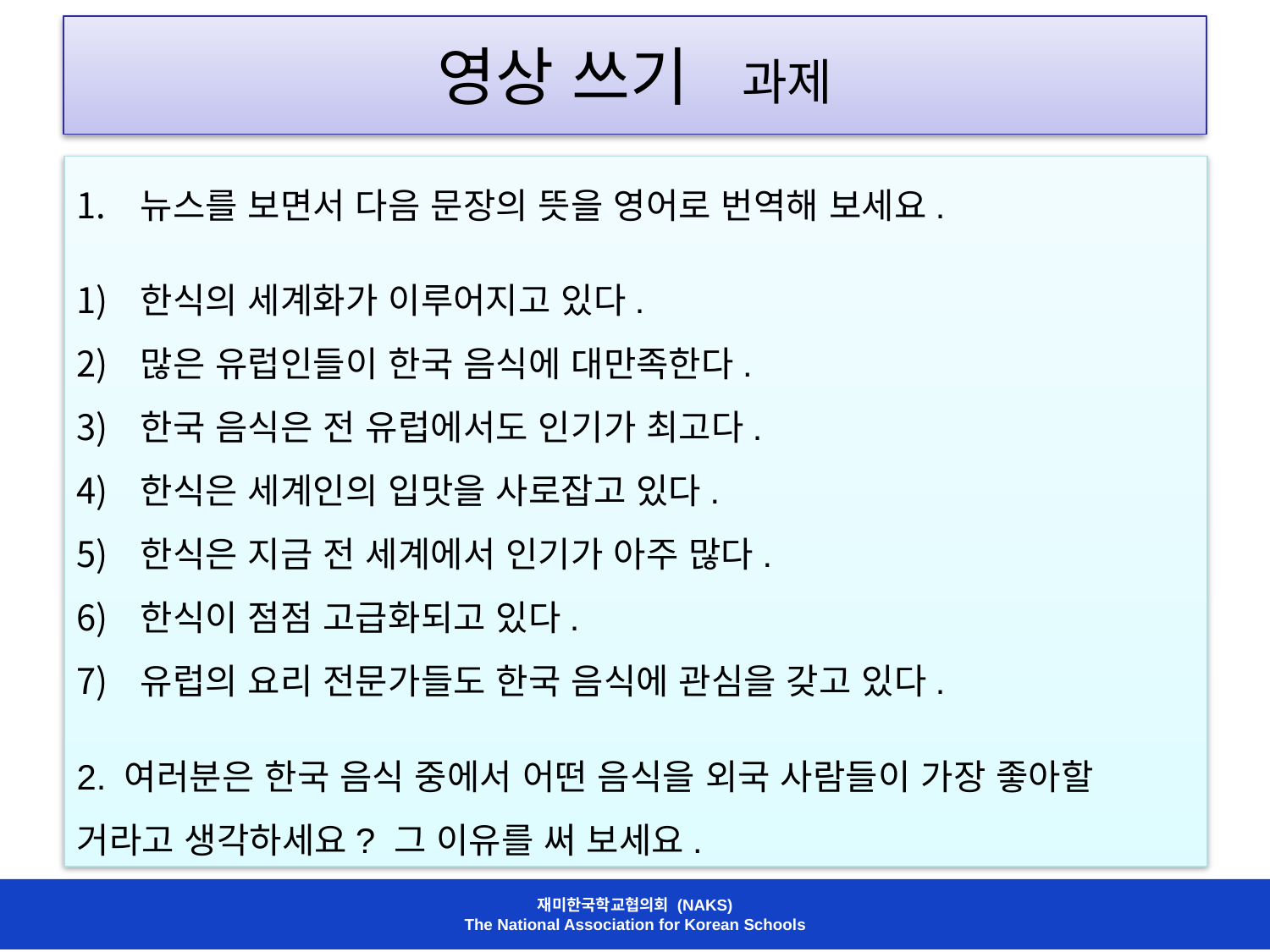

# 영상 쓰기   과제
뉴스를 보면서 다음 문장의 뜻을 영어로 번역해 보세요.

한식의 세계화가 이루어지고 있다.
많은 유럽인들이 한국 음식에 대만족한다.
한국 음식은 전 유럽에서도 인기가 최고다.
한식은 세계인의 입맛을 사로잡고 있다.
한식은 지금 전 세계에서 인기가 아주 많다.
한식이 점점 고급화되고 있다.
유럽의 요리 전문가들도 한국 음식에 관심을 갖고 있다.

2. 여러분은 한국 음식 중에서 어떤 음식을 외국 사람들이 가장 좋아할 거라고 생각하세요? 그 이유를 써 보세요.
재미한국학교협의회 (NAKS)
The National Association for Korean Schools